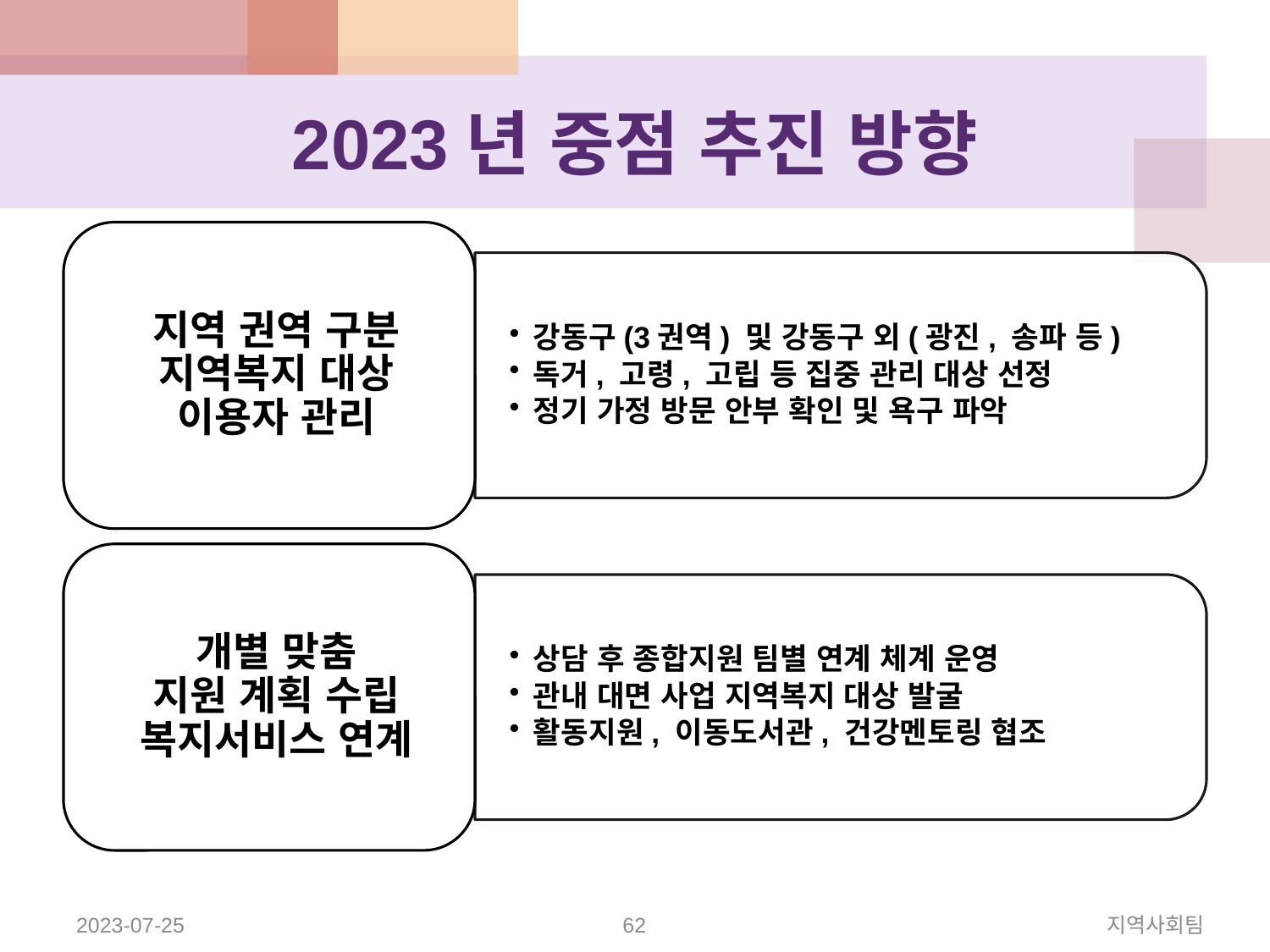

# 2023년 중점 추진 방향
강동구(3권역) 및 강동구 외(광진, 송파 등)
독거, 고령, 고립 등 집중 관리 대상 선정
정기 가정 방문 안부 확인 및 욕구 파악
지역 권역 구분
지역복지 대상
이용자 관리
상담 후 종합지원 팀별 연계 체계 운영
관내 대면 사업 지역복지 대상 발굴
활동지원, 이동도서관, 건강멘토링 협조
개별 맞춤
지원 계획 수립
복지서비스 연계
2023-07-25
62
지역사회팀